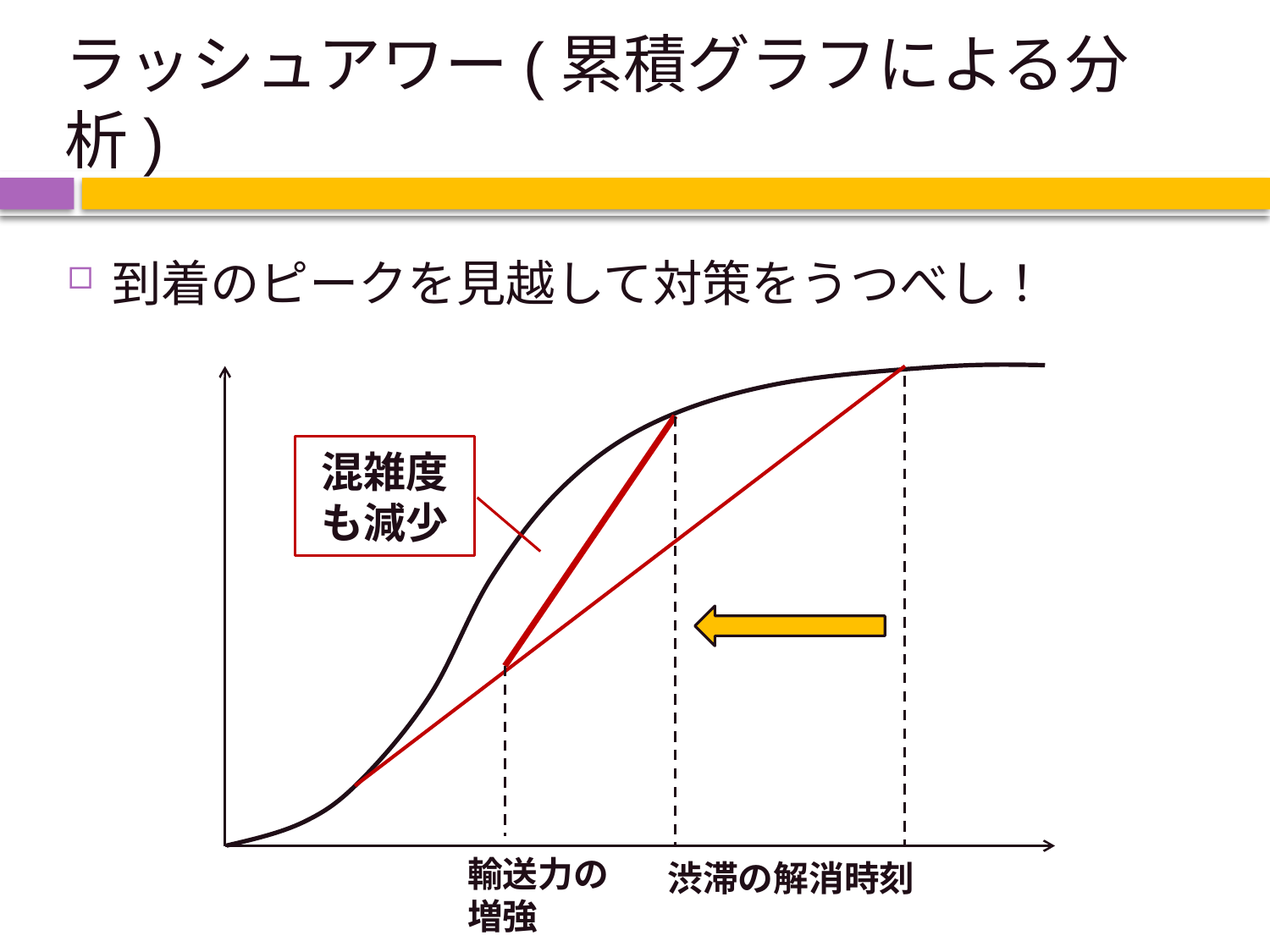

# ラッシュアワー(累積グラフによる分析)
到着のピークを見越して対策をうつべし！

混雑度も減少

輸送力の増強
渋滞の解消時刻